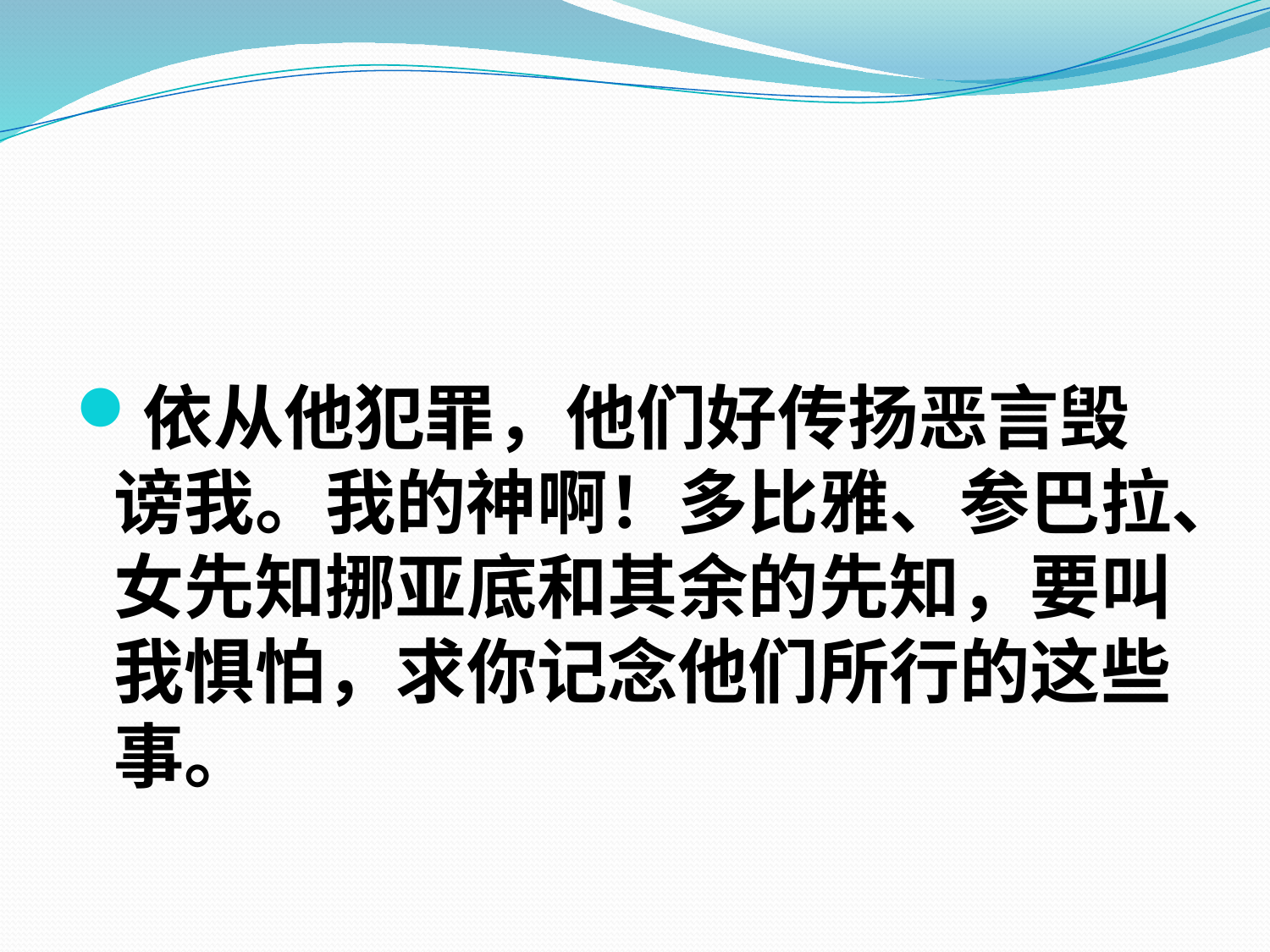

#

依从他犯罪，他们好传扬恶言毁谤我。我的神啊！多比雅、参巴拉、女先知挪亚底和其余的先知，要叫我惧怕，求你记念他们所行的这些事。